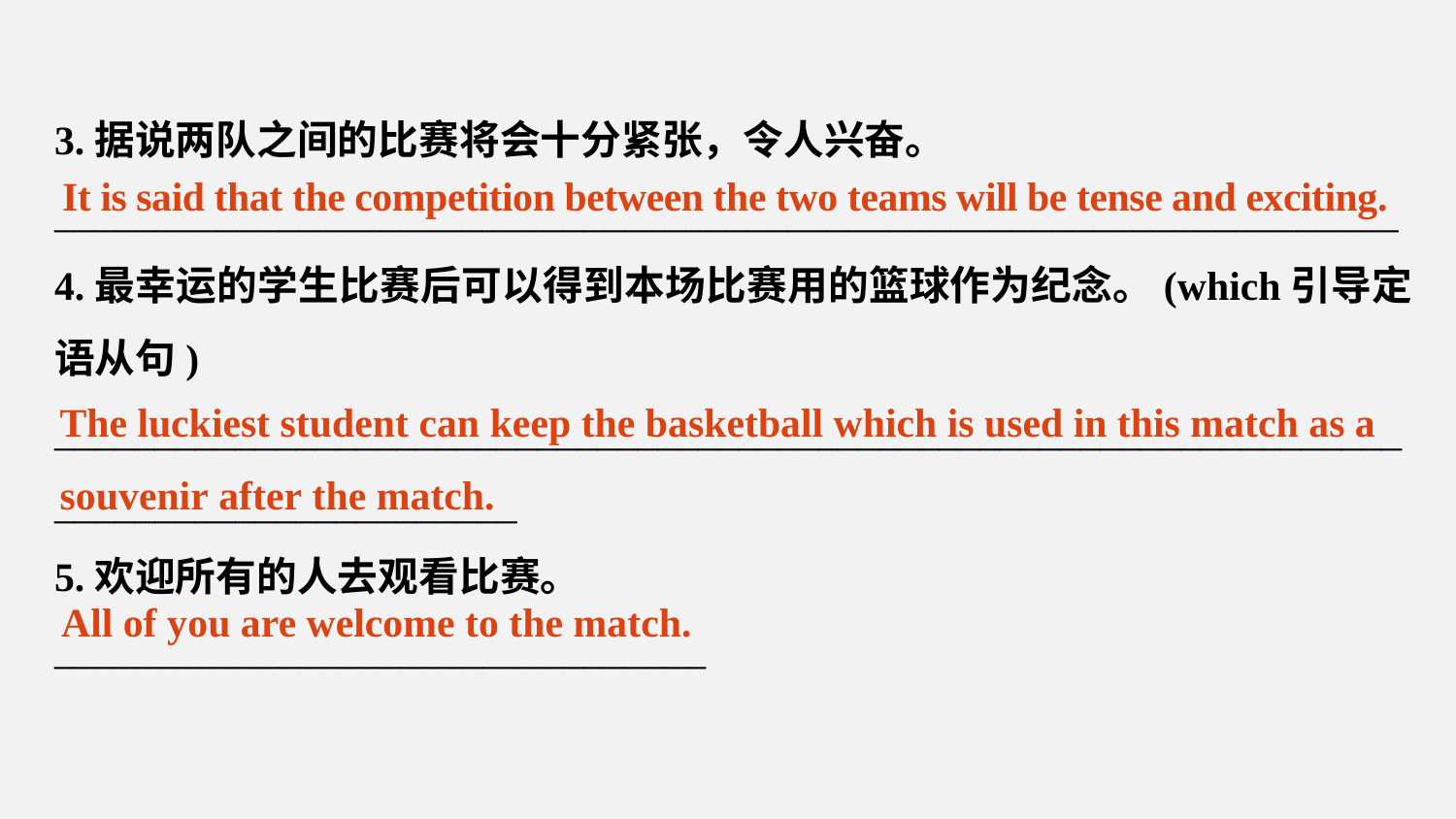

3.据说两队之间的比赛将会十分紧张，令人兴奋。
__________________________________________________________________
4.最幸运的学生比赛后可以得到本场比赛用的篮球作为纪念。(which引导定语从句)
__________________________________________________________________________________________
5.欢迎所有的人去观看比赛。
________________________________
It is said that the competition between the two teams will be tense and exciting.
The luckiest student can keep the basketball which is used in this match as a
souvenir after the match.
All of you are welcome to the match.